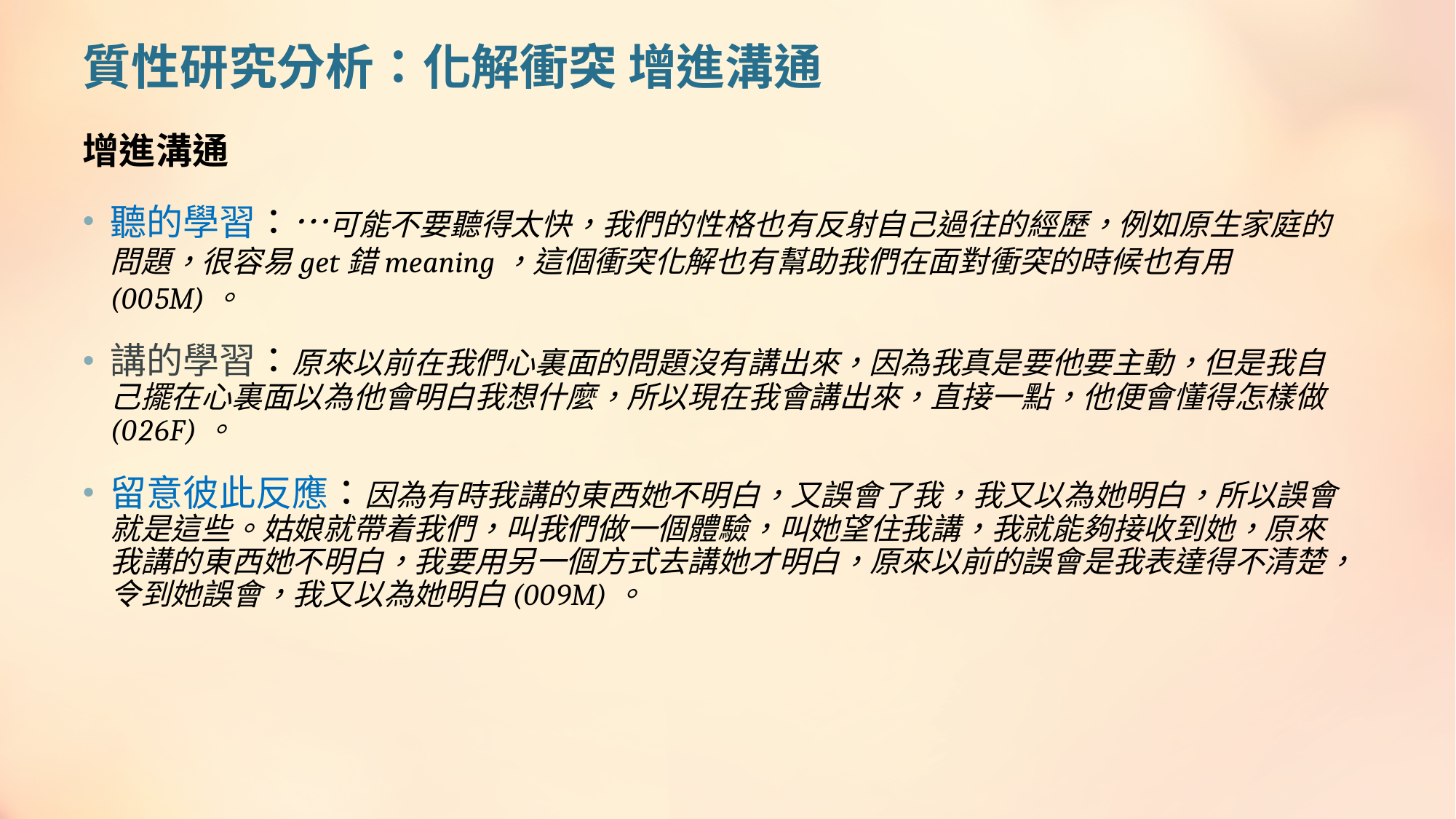

# 質性研究分析：化解衝突 增進溝通
增進溝通
聽的學習：…可能不要聽得太快，我們的性格也有反射自己過往的經歷，例如原生家庭的問題，很容易get錯meaning，這個衝突化解也有幫助我們在面對衝突的時候也有用(005M)。
講的學習：原來以前在我們心裏面的問題沒有講出來，因為我真是要他要主動，但是我自己擺在心裏面以為他會明白我想什麼，所以現在我會講出來，直接一點，他便會懂得怎樣做 (026F)。
留意彼此反應：因為有時我講的東西她不明白，又誤會了我，我又以為她明白，所以誤會就是這些。姑娘就帶着我們，叫我們做一個體驗，叫她望住我講，我就能夠接收到她，原來我講的東西她不明白，我要用另一個方式去講她才明白，原來以前的誤會是我表達得不清楚，令到她誤會，我又以為她明白(009M)。